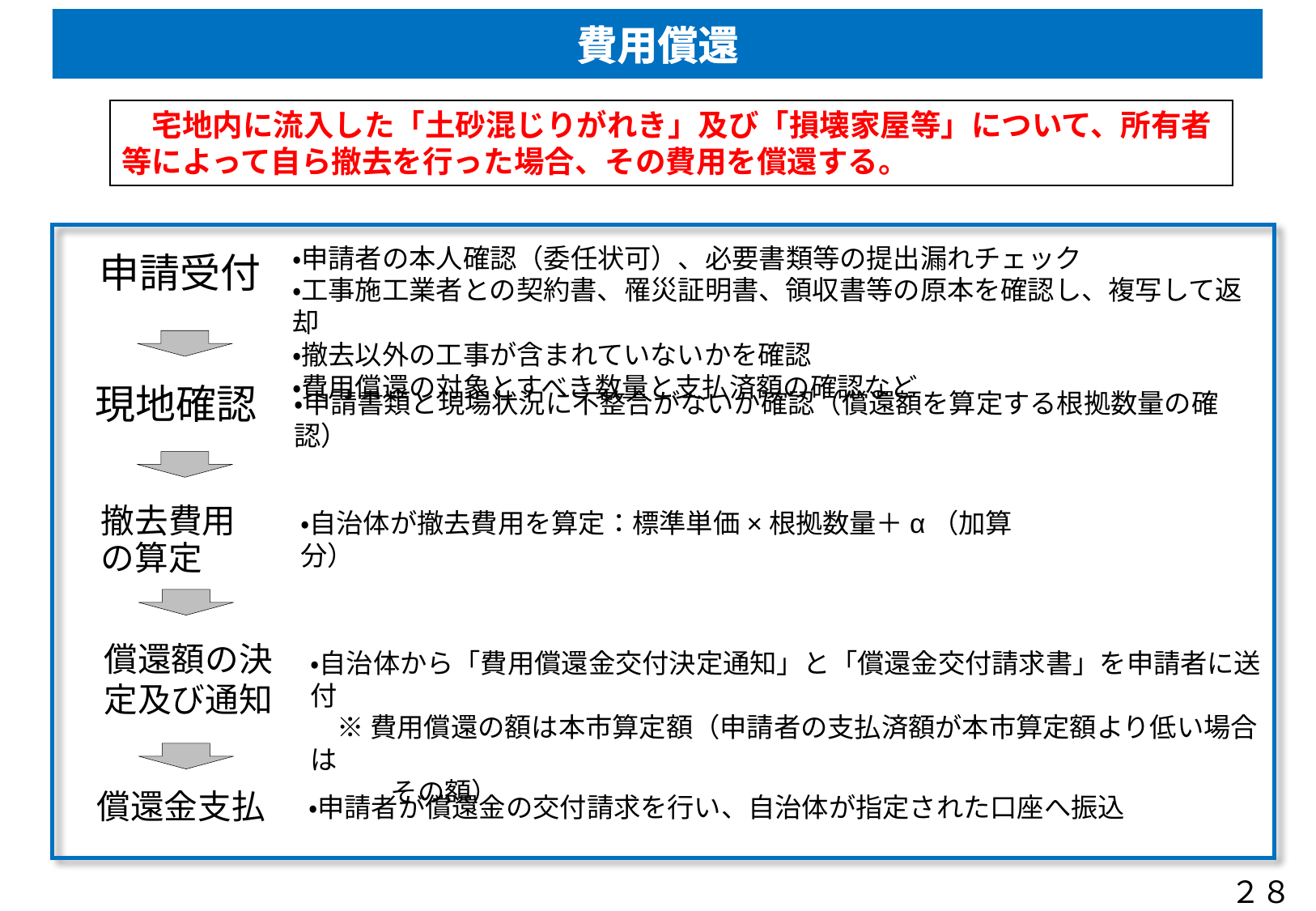

費用償還
　宅地内に流入した「土砂混じりがれき」及び「損壊家屋等」について、所有者等によって自ら撤去を行った場合、その費用を償還する。

・申請者の本人確認（委任状可）、必要書類等の提出漏れチェック
・工事施工業者との契約書、罹災証明書、領収書等の原本を確認し、複写して返却
・撤去以外の工事が含まれていないかを確認
・費用償還の対象とすべき数量と支払済額の確認など
申請受付

現地確認
・申請書類と現場状況に不整合がないか確認（償還額を算定する根拠数量の確認）

撤去費用
の算定
・自治体が撤去費用を算定：標準単価×根拠数量＋α（加算分）

償還額の決
定及び通知
・自治体から「費用償還金交付決定通知」と「償還金交付請求書」を申請者に送付
　※ 費用償還の額は本市算定額（申請者の支払済額が本市算定額より低い場合は
　　　その額）

償還金支払
・申請者が償還金の交付請求を行い、自治体が指定された口座へ振込
２８